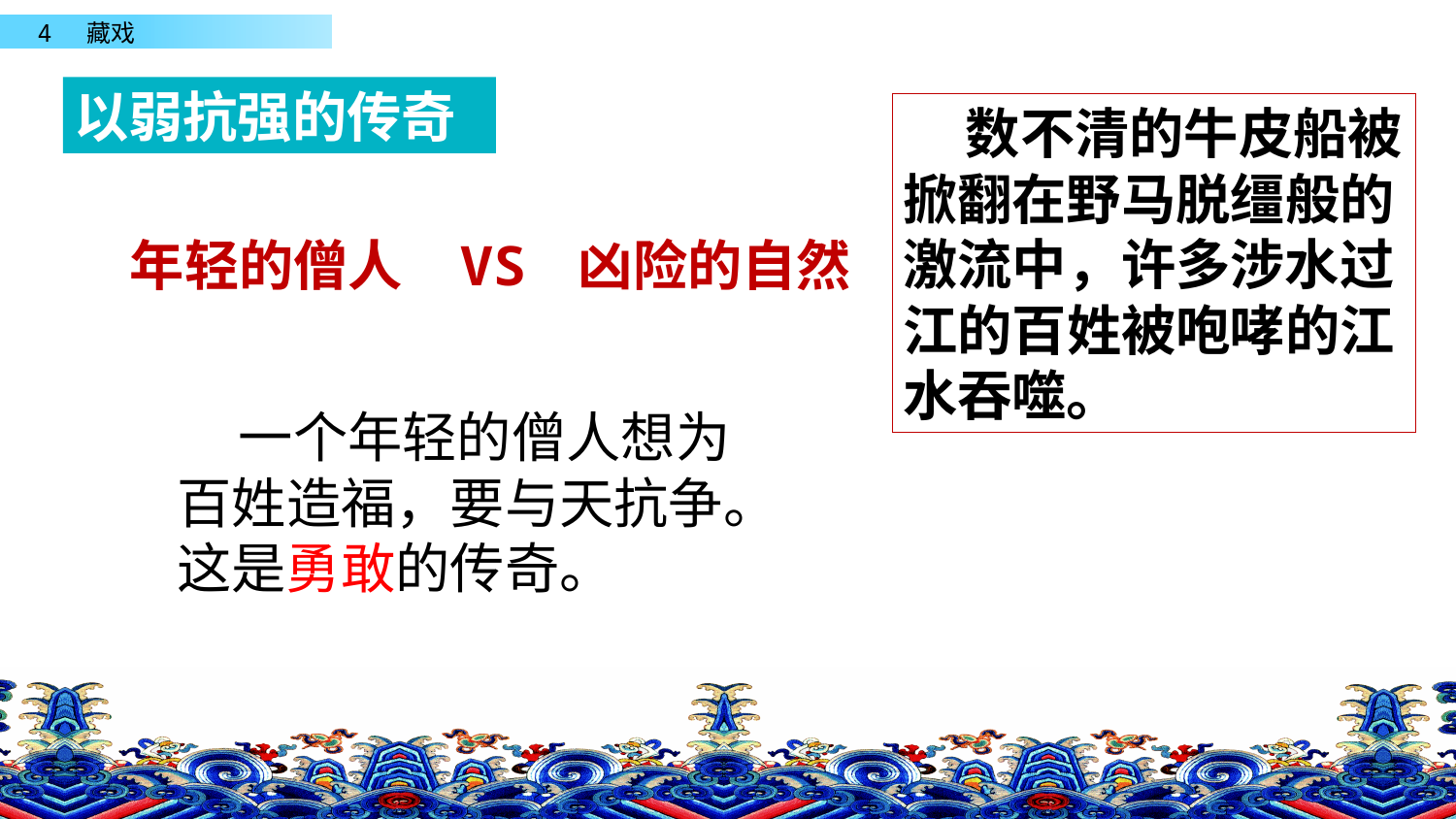

以弱抗强的传奇
    数不清的牛皮船被掀翻在野马脱缰般的激流中，许多涉水过江的百姓被咆哮的江水吞噬。
年轻的僧人
VS
凶险的自然
    一个年轻的僧人想为百姓造福，要与天抗争。这是勇敢的传奇。